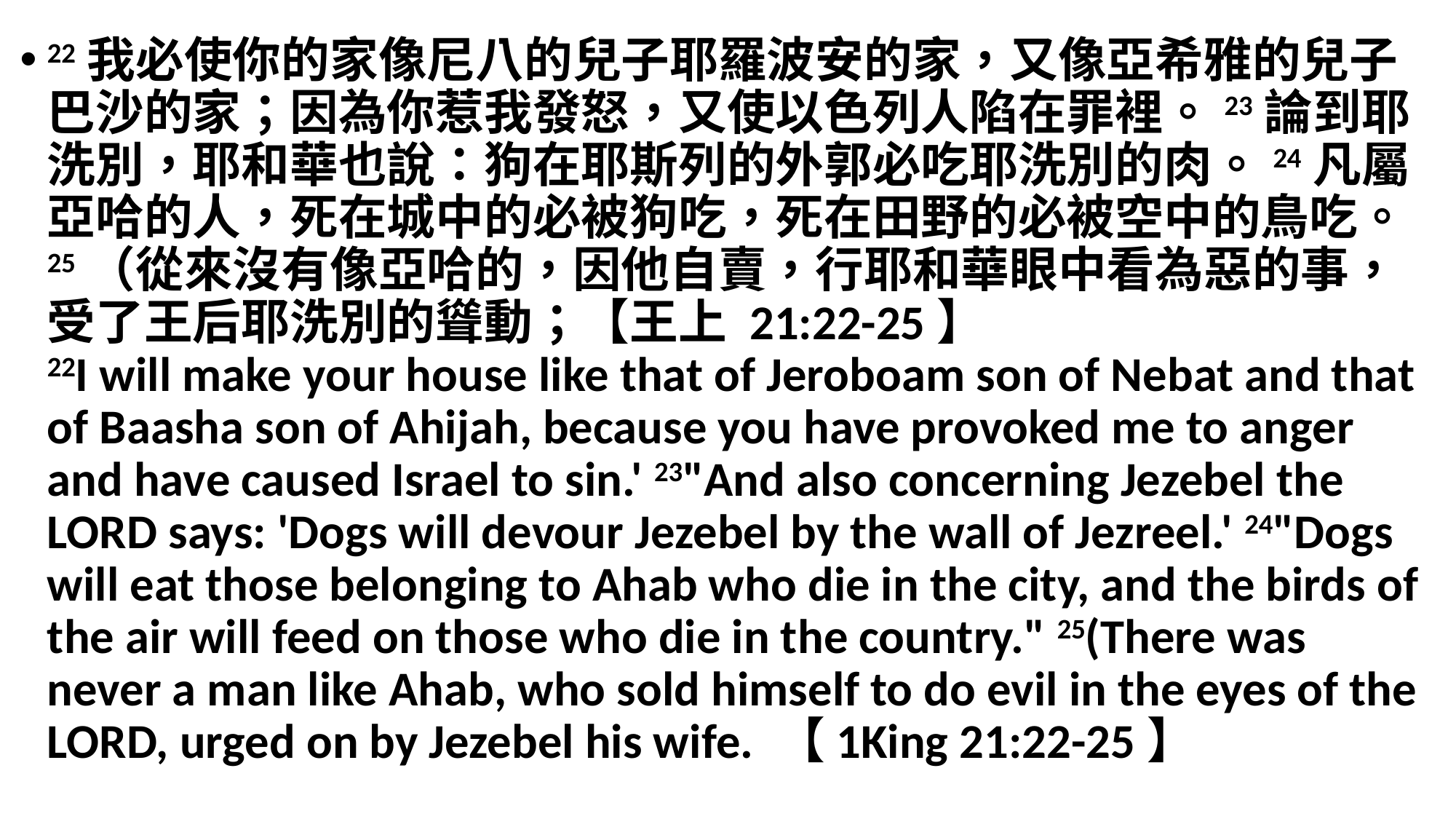

22我必使你的家像尼八的兒子耶羅波安的家，又像亞希雅的兒子巴沙的家；因為你惹我發怒，又使以色列人陷在罪裡。23論到耶洗別，耶和華也說：狗在耶斯列的外郭必吃耶洗別的肉。24凡屬亞哈的人，死在城中的必被狗吃，死在田野的必被空中的鳥吃。25（從來沒有像亞哈的，因他自賣，行耶和華眼中看為惡的事，受了王后耶洗別的聳動；【王上 21:22-25】
22I will make your house like that of Jeroboam son of Nebat and that of Baasha son of Ahijah, because you have provoked me to anger and have caused Israel to sin.' 23"And also concerning Jezebel the LORD says: 'Dogs will devour Jezebel by the wall of Jezreel.' 24"Dogs will eat those belonging to Ahab who die in the city, and the birds of the air will feed on those who die in the country." 25(There was never a man like Ahab, who sold himself to do evil in the eyes of the LORD, urged on by Jezebel his wife. 【1King 21:22-25】

#